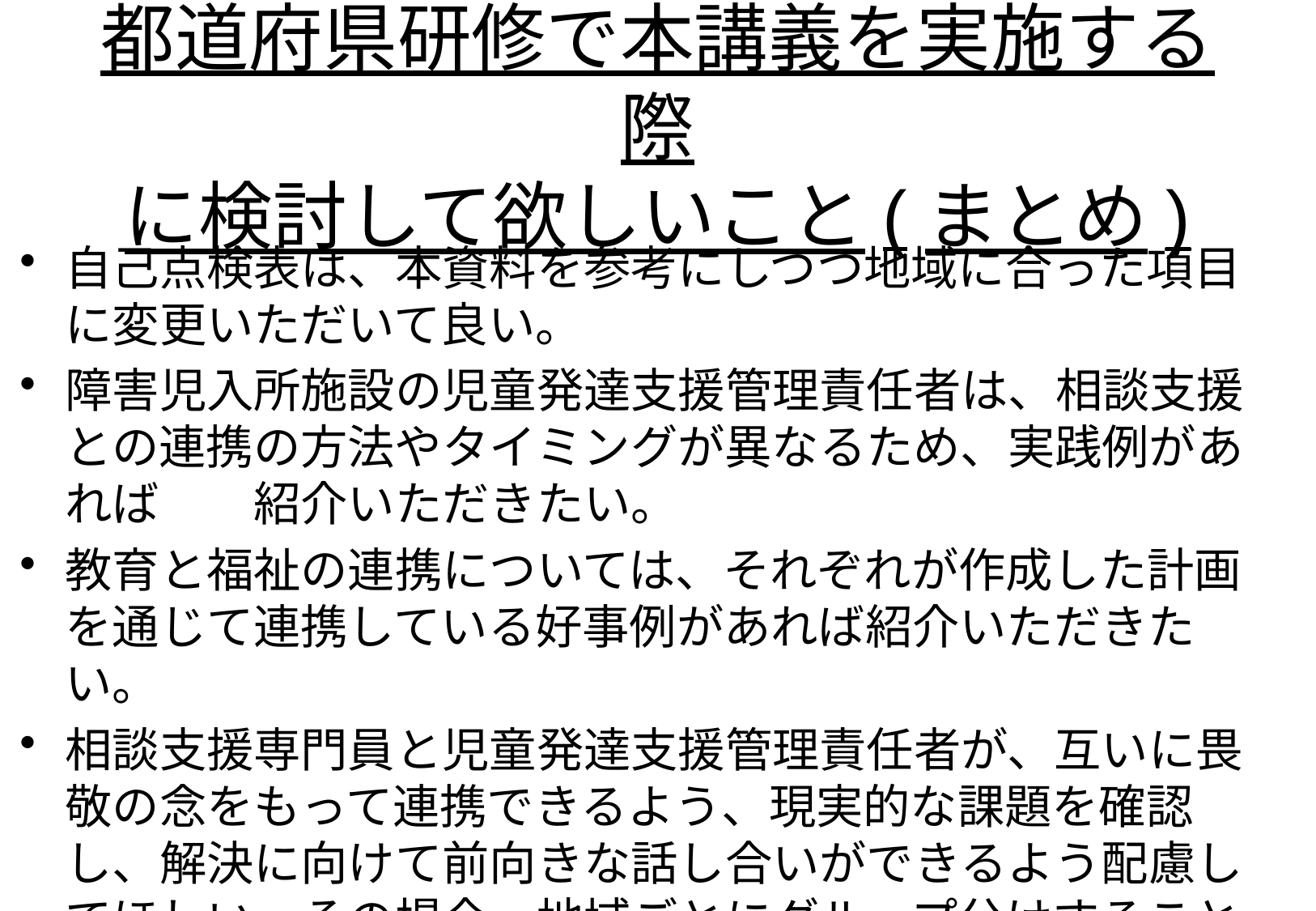

# 都道府県研修で本講義を実施する際 に検討して欲しいこと(まとめ)
自己点検表は、本資料を参考にしつつ地域に合った項目に変更いただいて良い。
障害児入所施設の児童発達支援管理責任者は、相談支援との連携の方法やタイミングが異なるため、実践例があれば　　紹介いただきたい。
教育と福祉の連携については、それぞれが作成した計画を通じて連携している好事例があれば紹介いただきたい。
相談支援専門員と児童発達支援管理責任者が、互いに畏敬の念をもって連携できるよう、現実的な課題を確認し、解決に向けて前向きな話し合いができるよう配慮してほしい。その場合、地域ごとにグループ分けすることも検討してもらいたい。